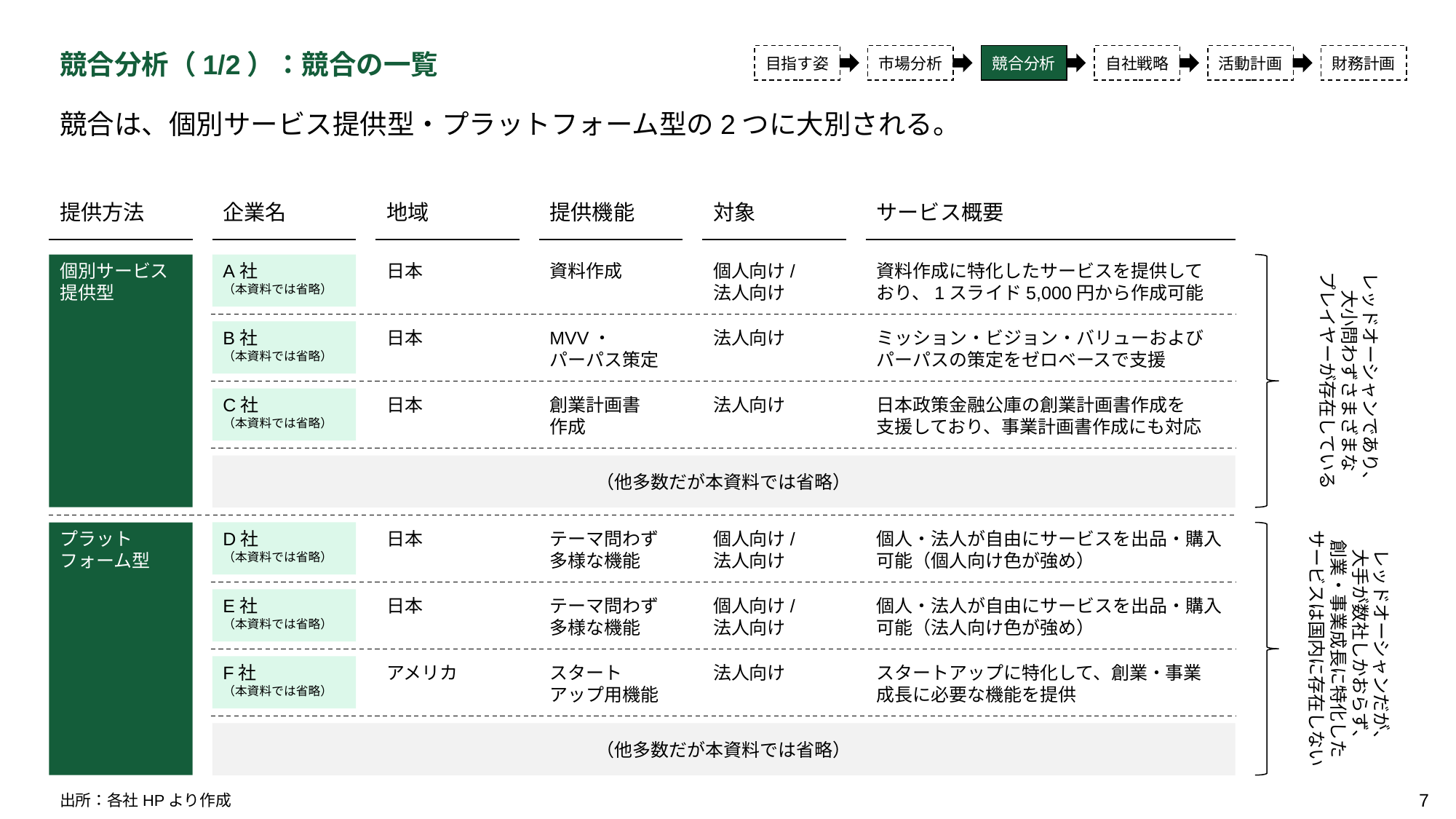

競合分析（1/2）：競合の一覧
目指す姿

市場分析

競合分析

自社戦略

活動計画

財務計画
競合は、個別サービス提供型・プラットフォーム型の2つに大別される。
提供方法
企業名
地域
提供機能
対象
サービス概要
レッドオーシャンであり、
大小問わずさまざまな
プレイヤーが存在している
個別サービス
提供型

A社
（本資料では省略）
日本
資料作成
個人向け/
法人向け
資料作成に特化したサービスを提供して
おり、1スライド5,000円から作成可能
法人向け
B社
（本資料では省略）
日本
MVV・
パーパス策定
ミッション・ビジョン・バリューおよび
パーパスの策定をゼロベースで支援
法人向け
C社
（本資料では省略）
日本
創業計画書
作成
日本政策金融公庫の創業計画書作成を
支援しており、事業計画書作成にも対応
（他多数だが本資料では省略）
個人向け/
法人向け
プラットフォーム型
レッドオーシャンだが、
大手が数社しかおらず、
創業・事業成長に特化した
サービスは国内に存在しない
D社
（本資料では省略）
日本
テーマ問わず
多様な機能
個人・法人が自由にサービスを出品・購入
可能（個人向け色が強め）

個人向け/
法人向け
E社
（本資料では省略）
日本
テーマ問わず
多様な機能
個人・法人が自由にサービスを出品・購入
可能（法人向け色が強め）
法人向け
F社
（本資料では省略）
アメリカ
スタート
アップ用機能
スタートアップに特化して、創業・事業
成長に必要な機能を提供
（他多数だが本資料では省略）
7
出所：各社HPより作成